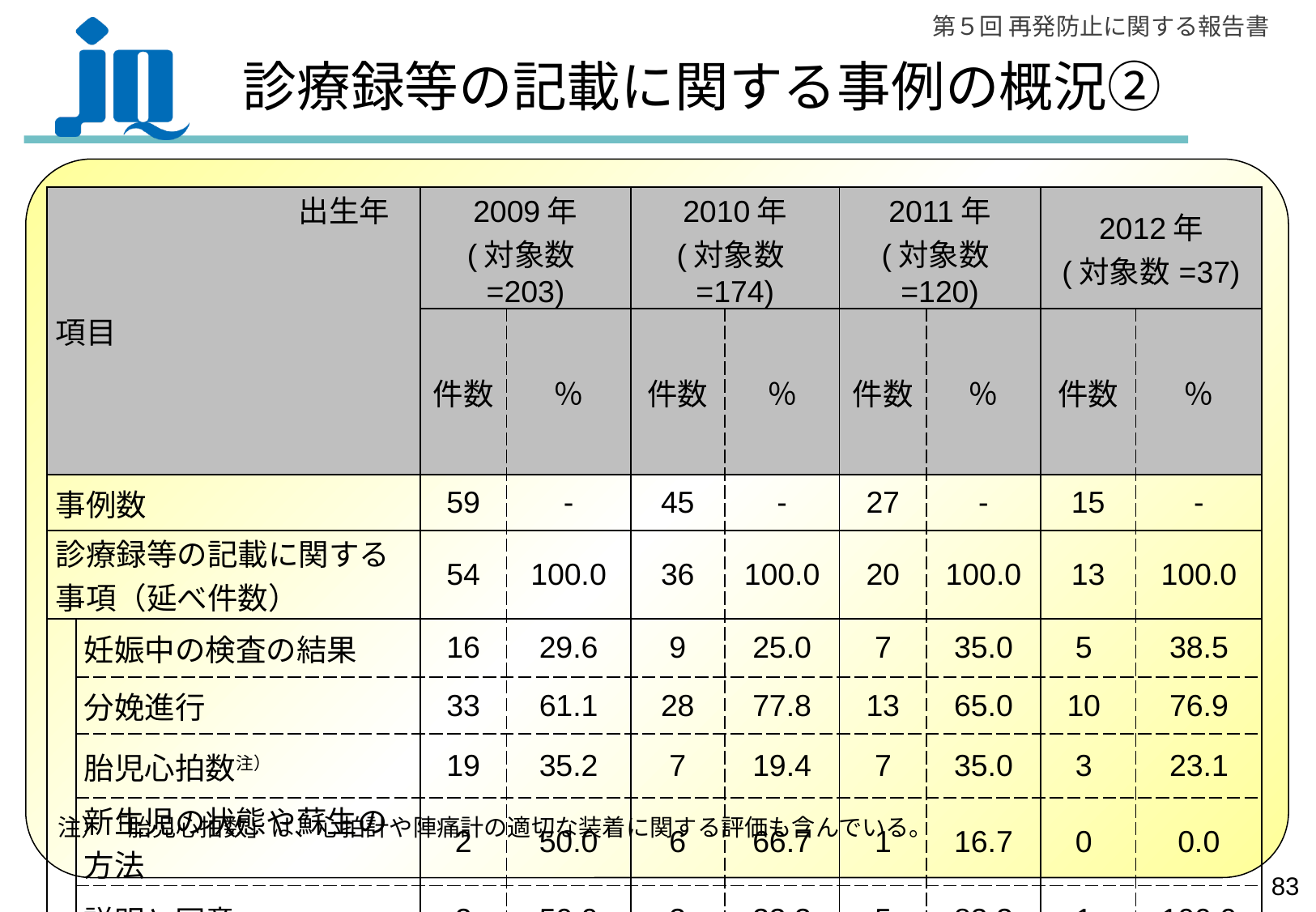

診療録等の記載に関する事例の概況②

| 出生年 項目 |  | 2009年 (対象数=203) |  | 2010年 (対象数=174) |  | 2011年 (対象数=120) |  | 2012年 (対象数=37) |  |
| --- | --- | --- | --- | --- | --- | --- | --- | --- | --- |
|  |  | 件数 | ％ | 件数 | ％ | 件数 | ％ | 件数 | ％ |
| 事例数 |  | 59 | - | 45 | - | 27 | - | 15 | - |
| 診療録等の記載に関する事項（延べ件数） |  | 54 | 100.0 | 36 | 100.0 | 20 | 100.0 | 13 | 100.0 |
|  | 妊娠中の検査の結果 | 16 | 29.6 | 9 | 25.0 | 7 | 35.0 | 5 | 38.5 |
|  | 分娩進行 | 33 | 61.1 | 28 | 77.8 | 13 | 65.0 | 10 | 76.9 |
|  | 胎児心拍数注） | 19 | 35.2 | 7 | 19.4 | 7 | 35.0 | 3 | 23.1 |
|  | 新生児の状態や蘇生の方法 | 2 | 50.0 | 6 | 66.7 | 1 | 16.7 | 0 | 0.0 |
|  | 説明と同意 | 2 | 50.0 | 3 | 33.3 | 5 | 83.3 | 1 | 100.0 |
注）「胎児心拍数」は、心拍計や陣痛計の適切な装着に関する評価も含んでいる。
83